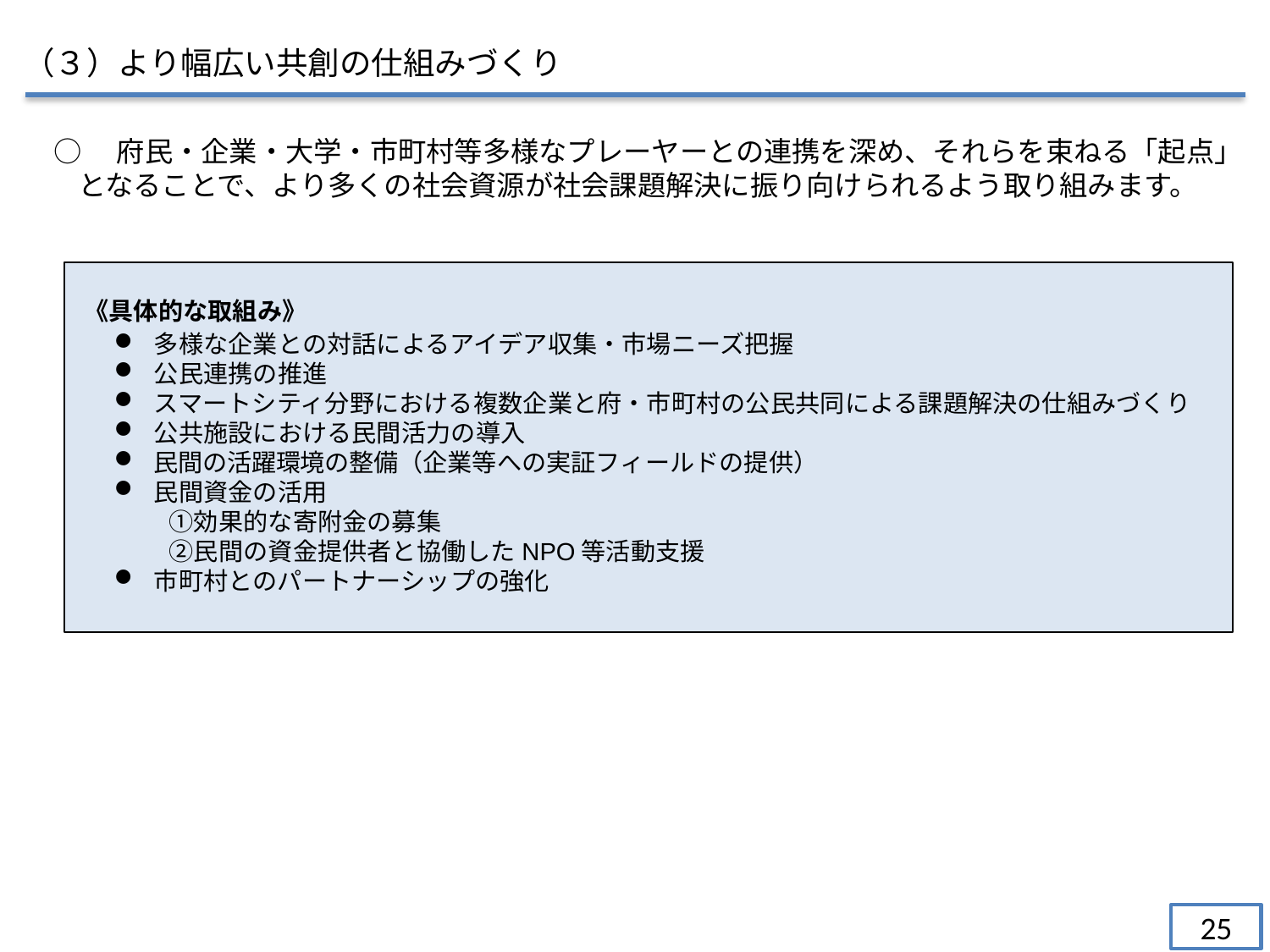

（３）より幅広い共創の仕組みづくり
○　府民・企業・大学・市町村等多様なプレーヤーとの連携を深め、それらを束ねる「起点」となることで、より多くの社会資源が社会課題解決に振り向けられるよう取り組みます。

多様な企業との対話によるアイデア収集・市場ニーズ把握
公民連携の推進
スマートシティ分野における複数企業と府・市町村の公民共同による課題解決の仕組みづくり
公共施設における民間活力の導入
民間の活躍環境の整備（企業等への実証フィールドの提供）
民間資金の活用
　　 ①効果的な寄附金の募集
　　 ②民間の資金提供者と協働したNPO等活動支援
市町村とのパートナーシップの強化
《具体的な取組み》
25